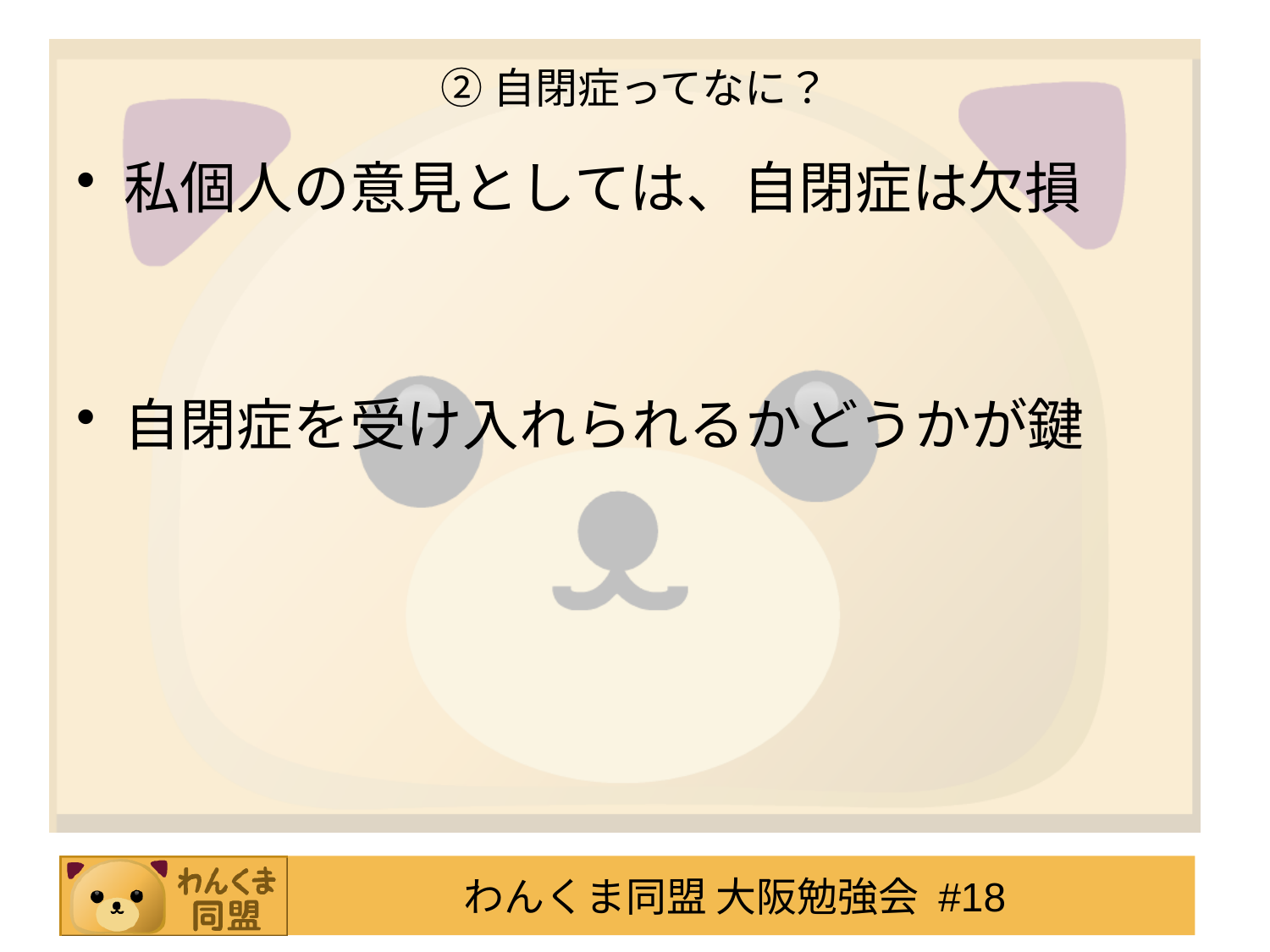

# ②自閉症ってなに？
私個人の意見としては、自閉症は欠損

自閉症を受け入れられるかどうかが鍵